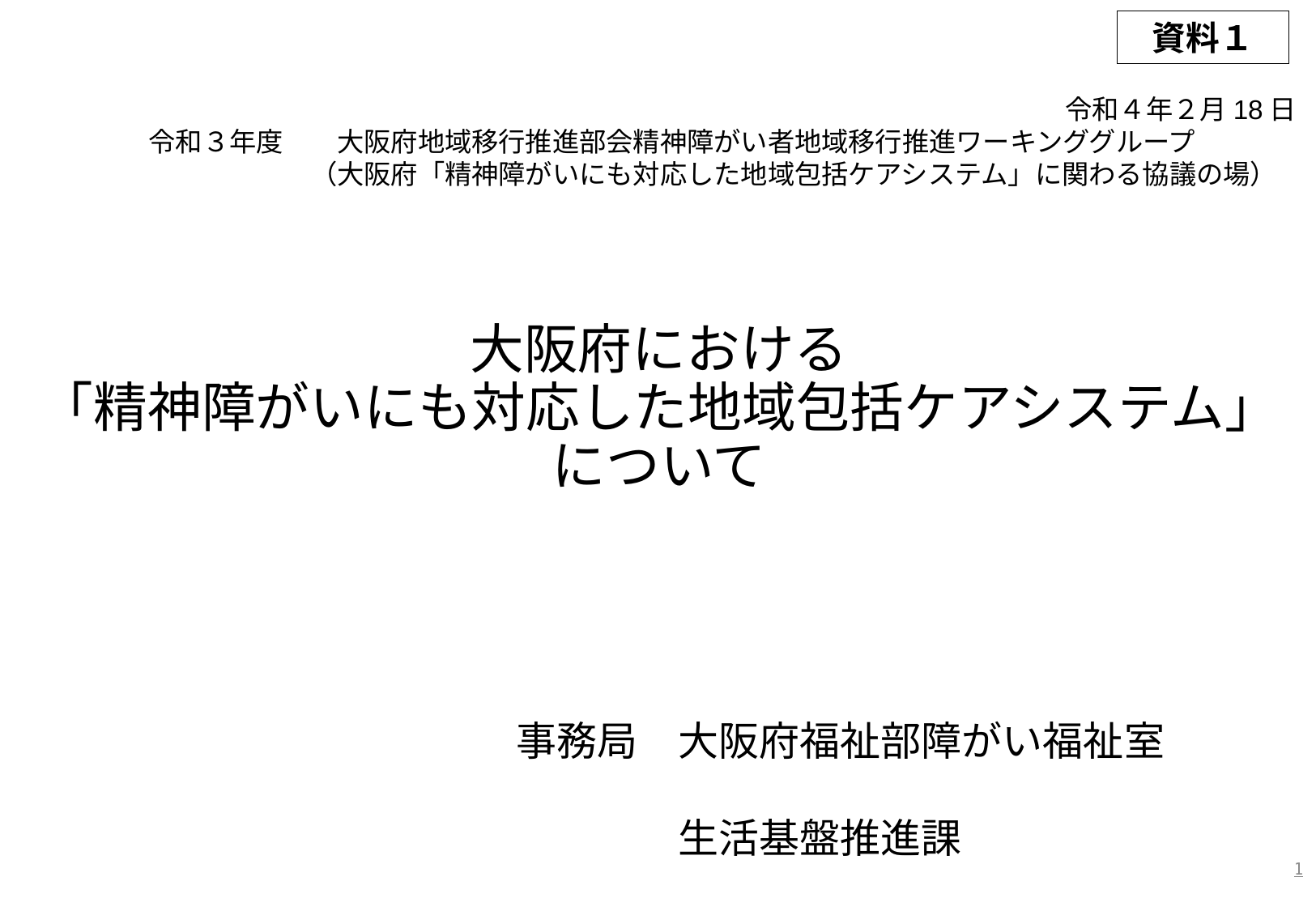

資料１
令和４年２月18日
　　　令和３年度　　大阪府地域移行推進部会精神障がい者地域移行推進ワーキンググループ
　　　　　　　　　（大阪府「精神障がいにも対応した地域包括ケアシステム」に関わる協議の場）
# 大阪府における 「精神障がいにも対応した地域包括ケアシステム」 について
事務局　大阪府福祉部障がい福祉室
　　　　生活基盤推進課
1